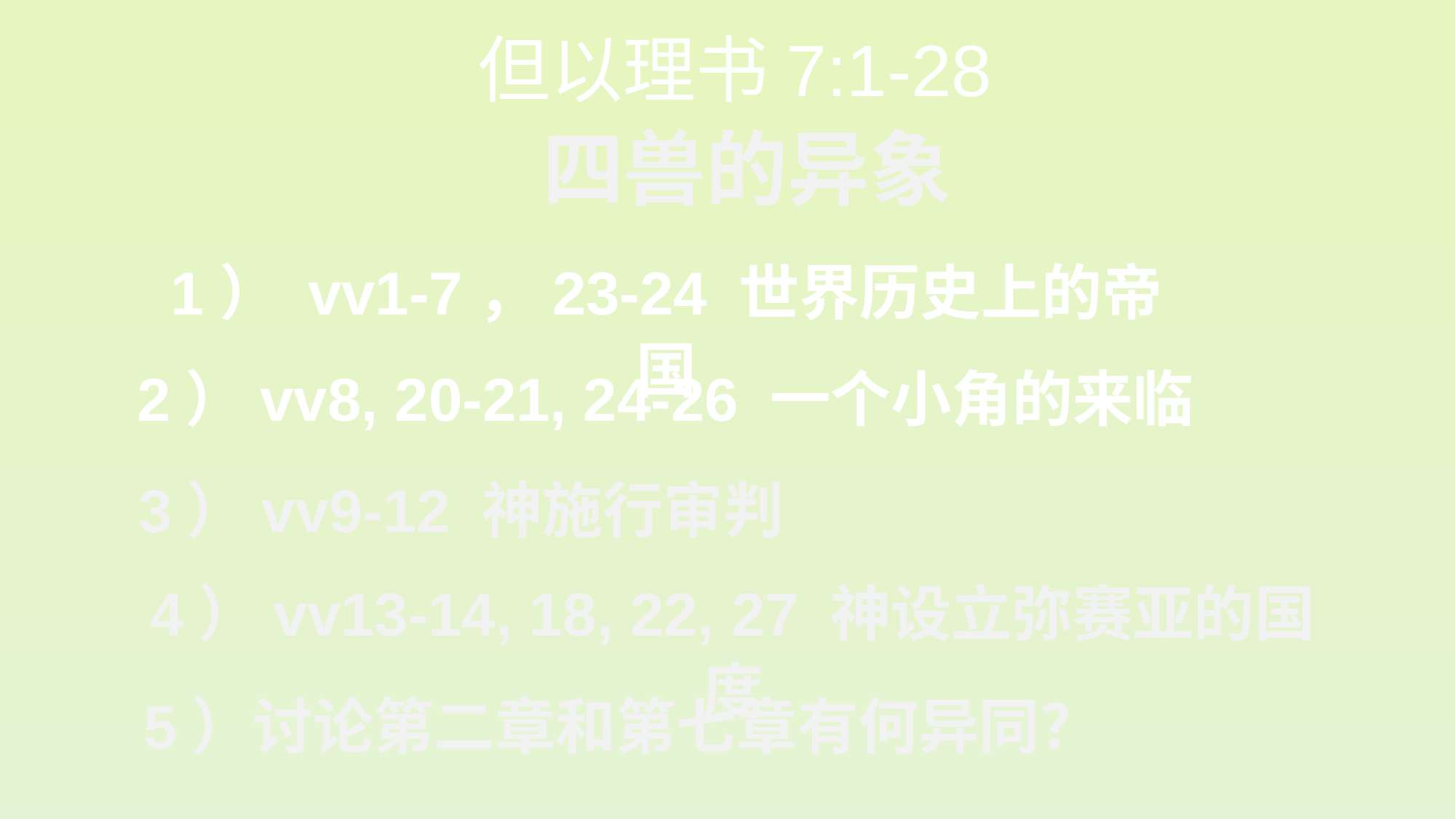

但以理书7:1-28
四兽的异象
1） vv1-7，23-24 世界历史上的帝国
2）vv8, 20-21, 24-26 一个小角的来临
3）vv9-12 神施行审判
4）vv13-14, 18, 22, 27 神设立弥赛亚的国度
5）讨论第二章和第七章有何异同？